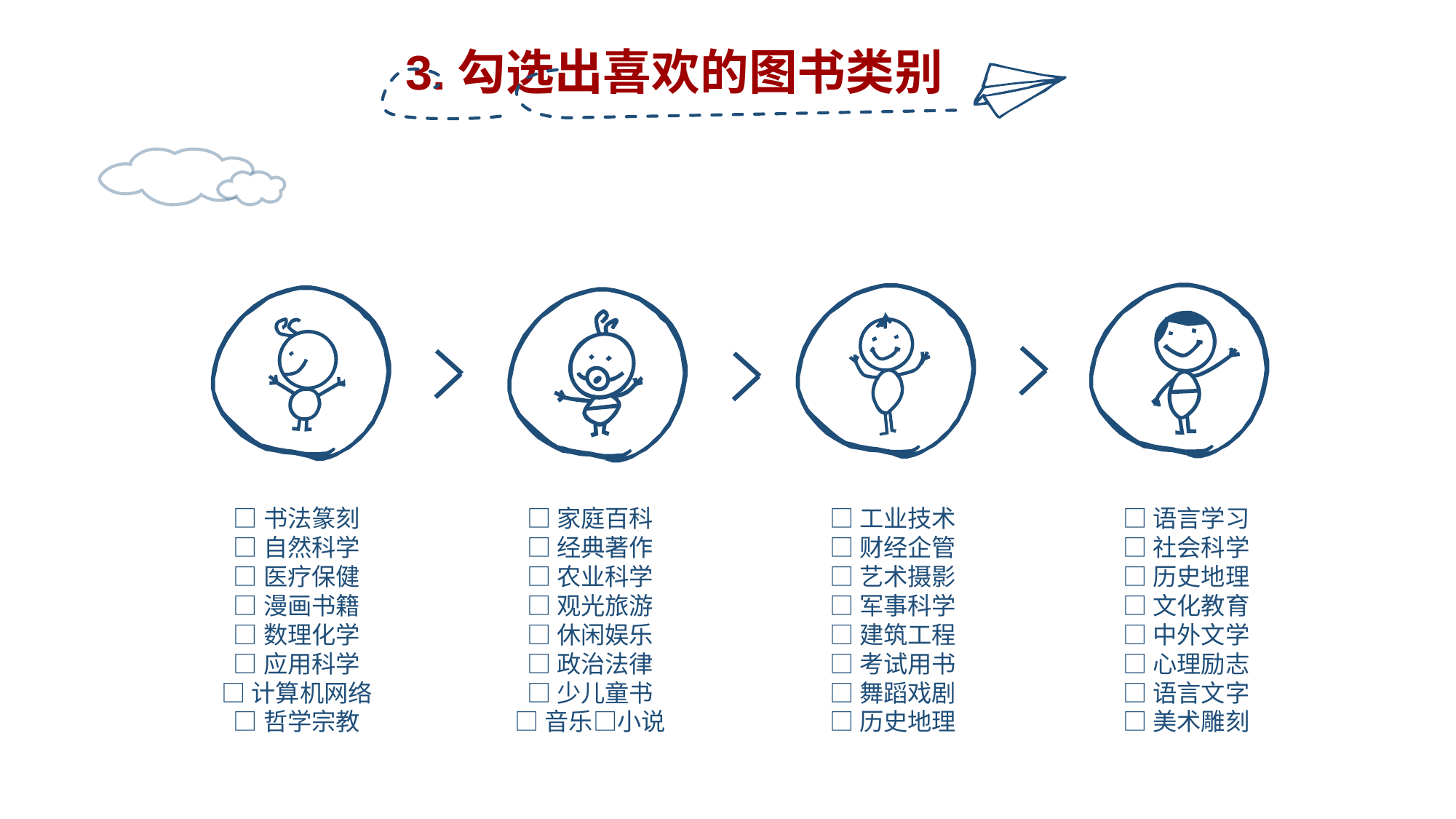

3.勾选出喜欢的图书类别

□书法篆刻
□自然科学
□医疗保健
□漫画书籍
□数理化学
□应用科学
□计算机网络
□哲学宗教
□家庭百科
□经典著作
□农业科学
□观光旅游
□休闲娱乐
□政治法律
□少儿童书
□音乐□小说
□工业技术
□财经企管
□艺术摄影
□军事科学
□建筑工程
□考试用书
□舞蹈戏剧
□历史地理
□语言学习
□社会科学
□历史地理
□文化教育
□中外文学
□心理励志
□语言文字
□美术雕刻